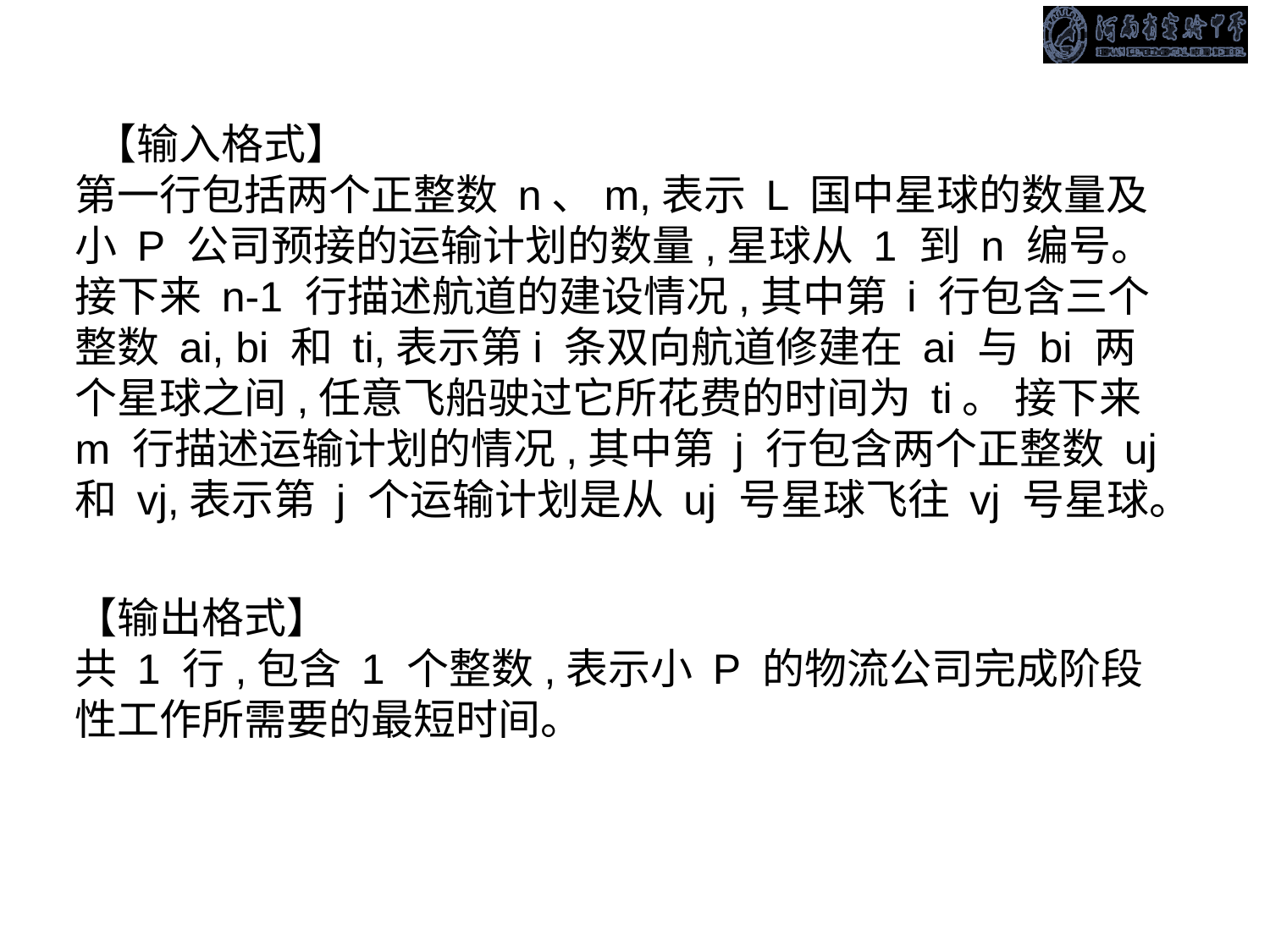

【输入格式】
第一行包括两个正整数 n、m,表示 L 国中星球的数量及小 P 公司预接的运输计划的数量,星球从 1 到 n 编号。
接下来 n-1 行描述航道的建设情况,其中第 i 行包含三个整数 ai, bi 和 ti,表示第i 条双向航道修建在 ai 与 bi 两个星球之间,任意飞船驶过它所花费的时间为 ti。 接下来 m 行描述运输计划的情况,其中第 j 行包含两个正整数 uj 和 vj,表示第 j 个运输计划是从 uj 号星球飞往 vj 号星球。

【输出格式】
共 1 行,包含 1 个整数,表示小 P 的物流公司完成阶段性工作所需要的最短时间。